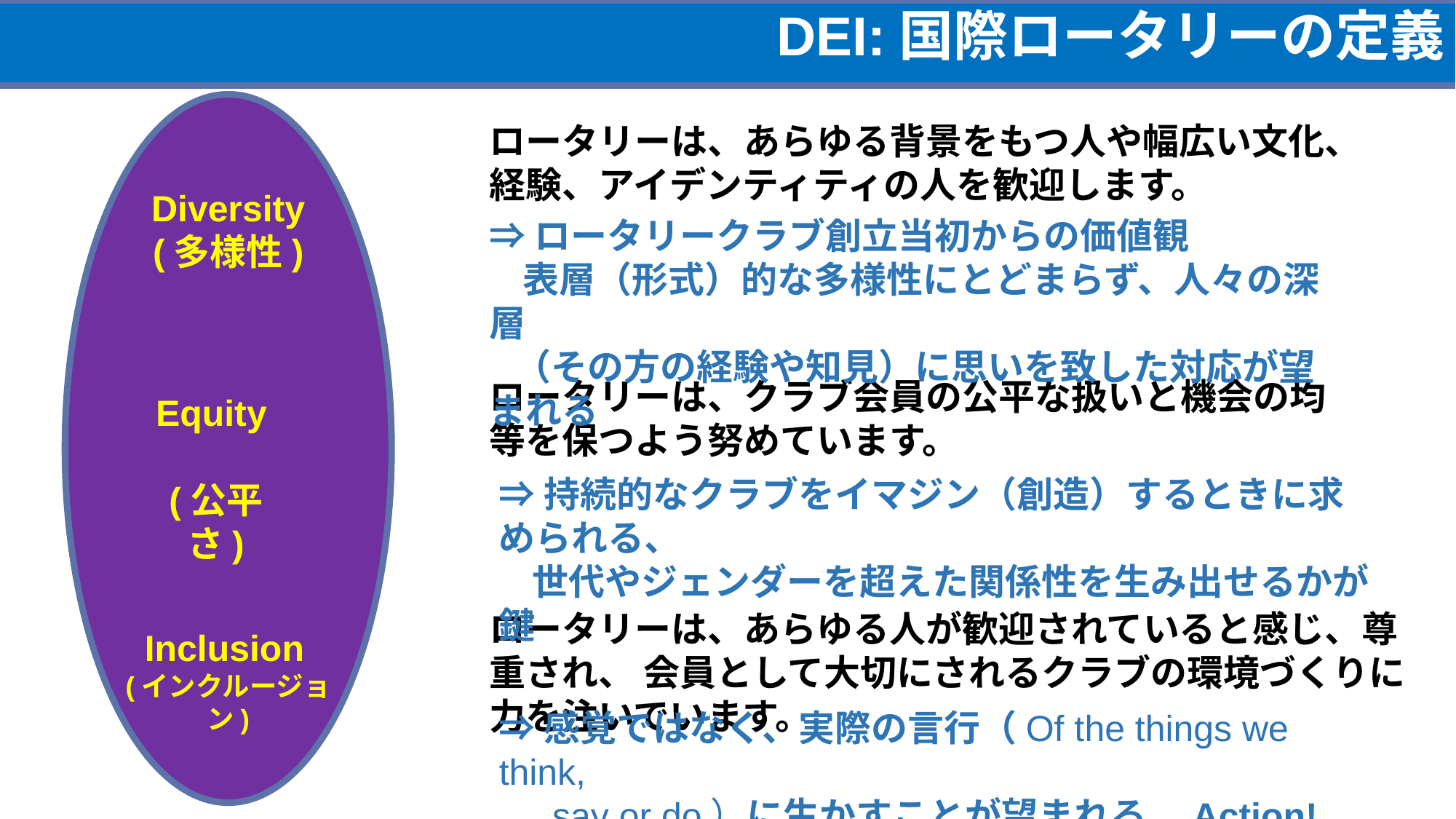

DEI:国際ロータリーの定義

ロータリーは、あらゆる背景をもつ人や幅広い文化、経験、アイデンティティの人を歓迎します。
Diversity
(多様性)
⇒ロータリークラブ創立当初からの価値観
   表層（形式）的な多様性にとどまらず、人々の深層
  （その方の経験や知見）に思いを致した対応が望まれる
ロータリーは、クラブ会員の公平な扱いと機会の均等を保つよう努めています。
Equity
(公平さ)
⇒持続的なクラブをイマジン（創造）するときに求められる、
   世代やジェンダーを超えた関係性を生み出せるかが鍵
ロータリーは、あらゆる人が歓迎されていると感じ、尊重され、 会員として大切にされるクラブの環境づくりに力を注いでいます。
Inclusion
(インクルージョン)
⇒感覚ではなく、実際の言行（Of the things we think,
　 say or do）に生かすことが望まれる　Action!